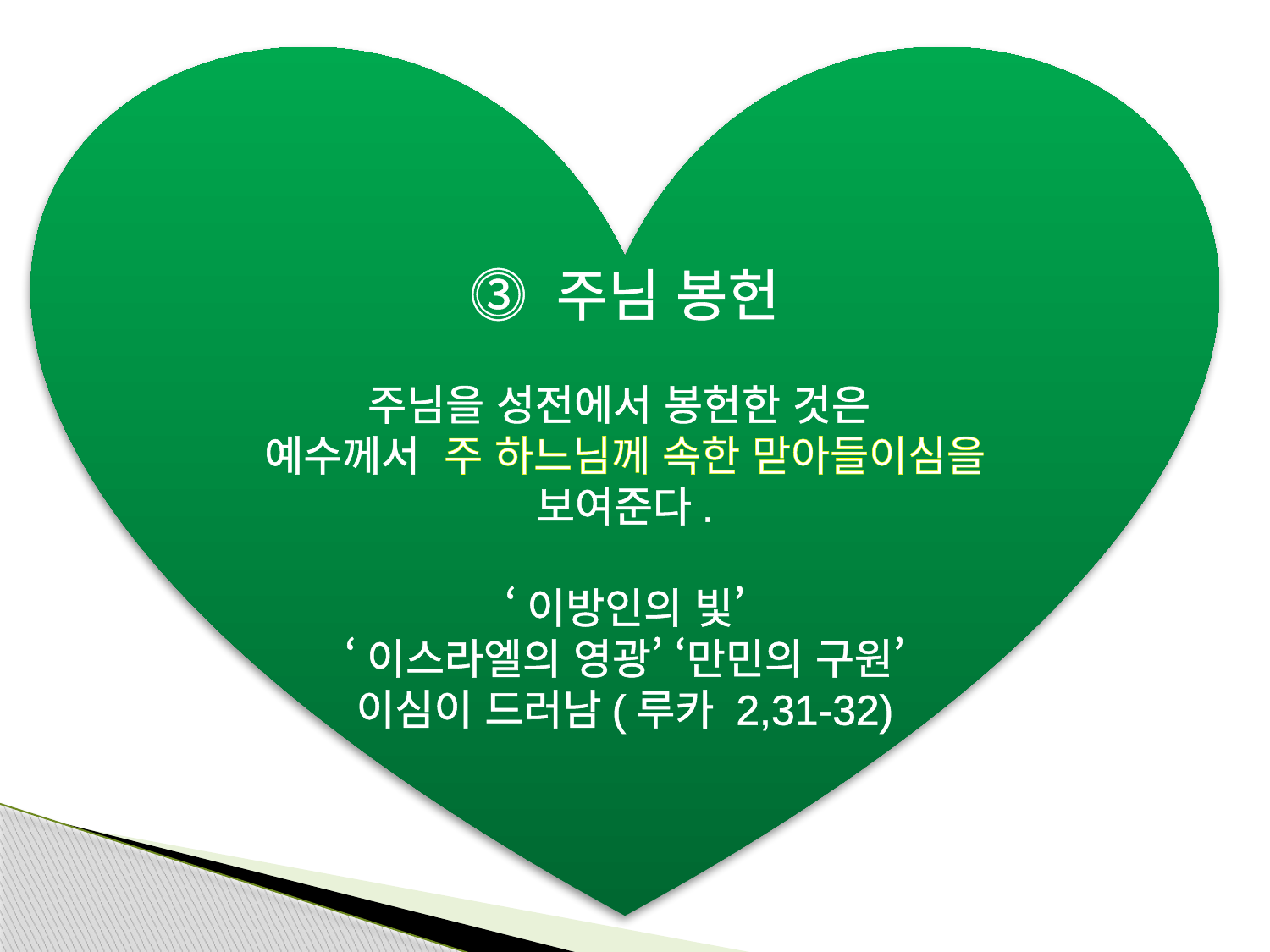

⓷ 주님 봉헌

주님을 성전에서 봉헌한 것은
예수께서  주 하느님께 속한 맏아들이심을 보여준다.

‘이방인의 빛’
‘이스라엘의 영광’ ‘만민의 구원’
이심이 드러남(루카 2,31-32)